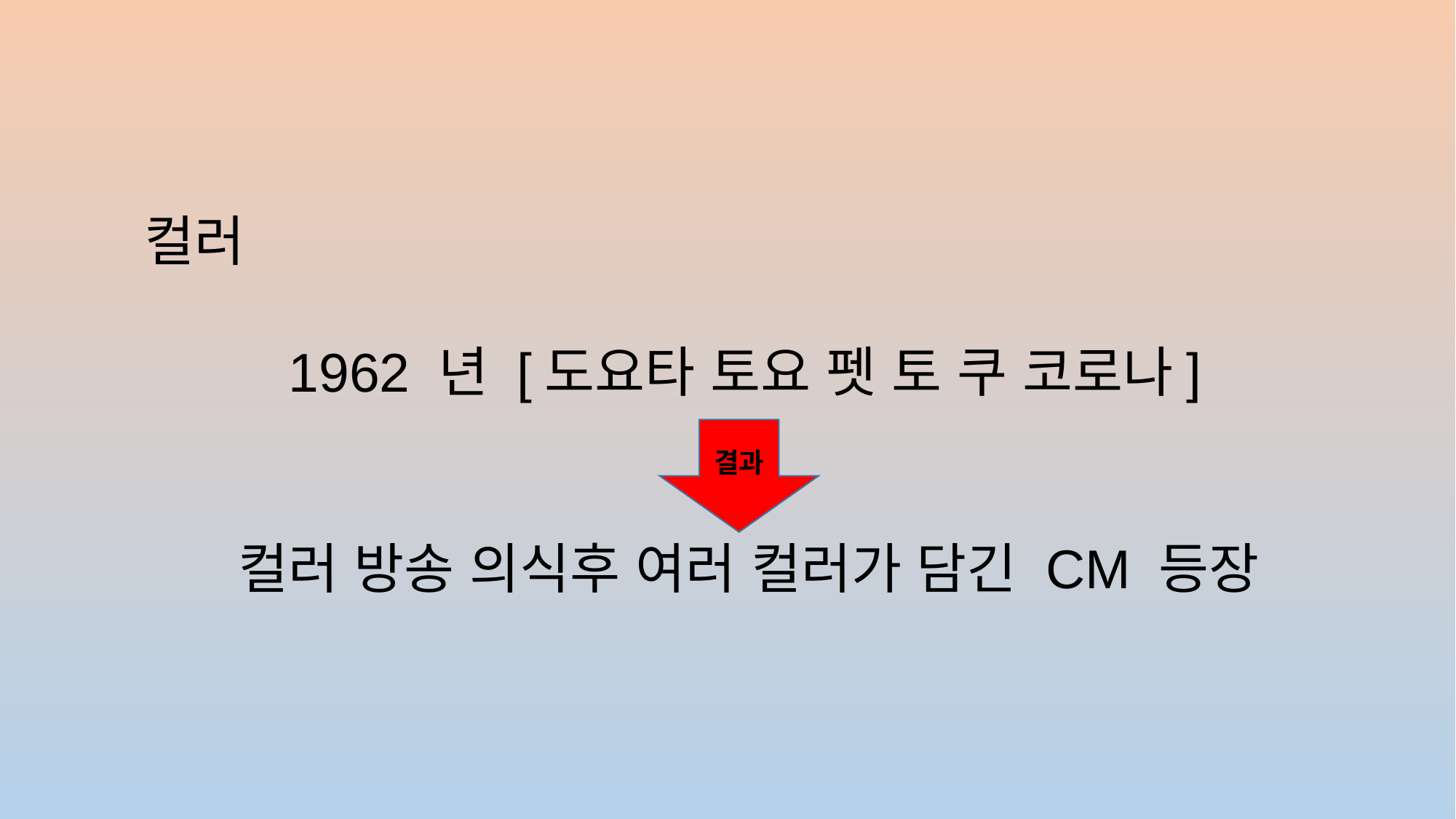

컬러

 1962 년 [도요타 토요 펫 토 쿠 코로나]

컬러 방송 의식후 여러 컬러가 담긴 CM 등장
결과